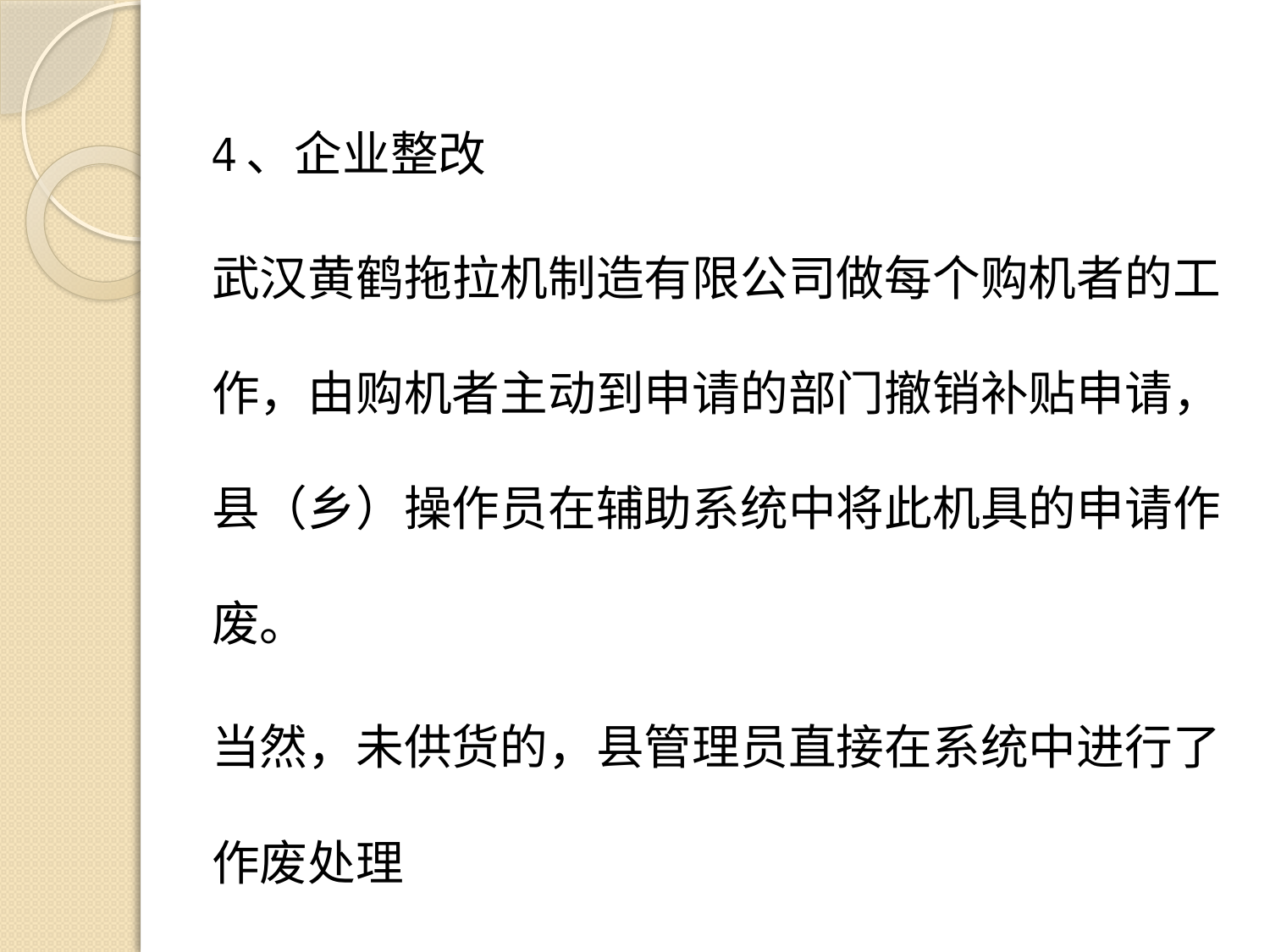

4、企业整改
武汉黄鹤拖拉机制造有限公司做每个购机者的工作，由购机者主动到申请的部门撤销补贴申请，县（乡）操作员在辅助系统中将此机具的申请作废。
当然，未供货的，县管理员直接在系统中进行了作废处理